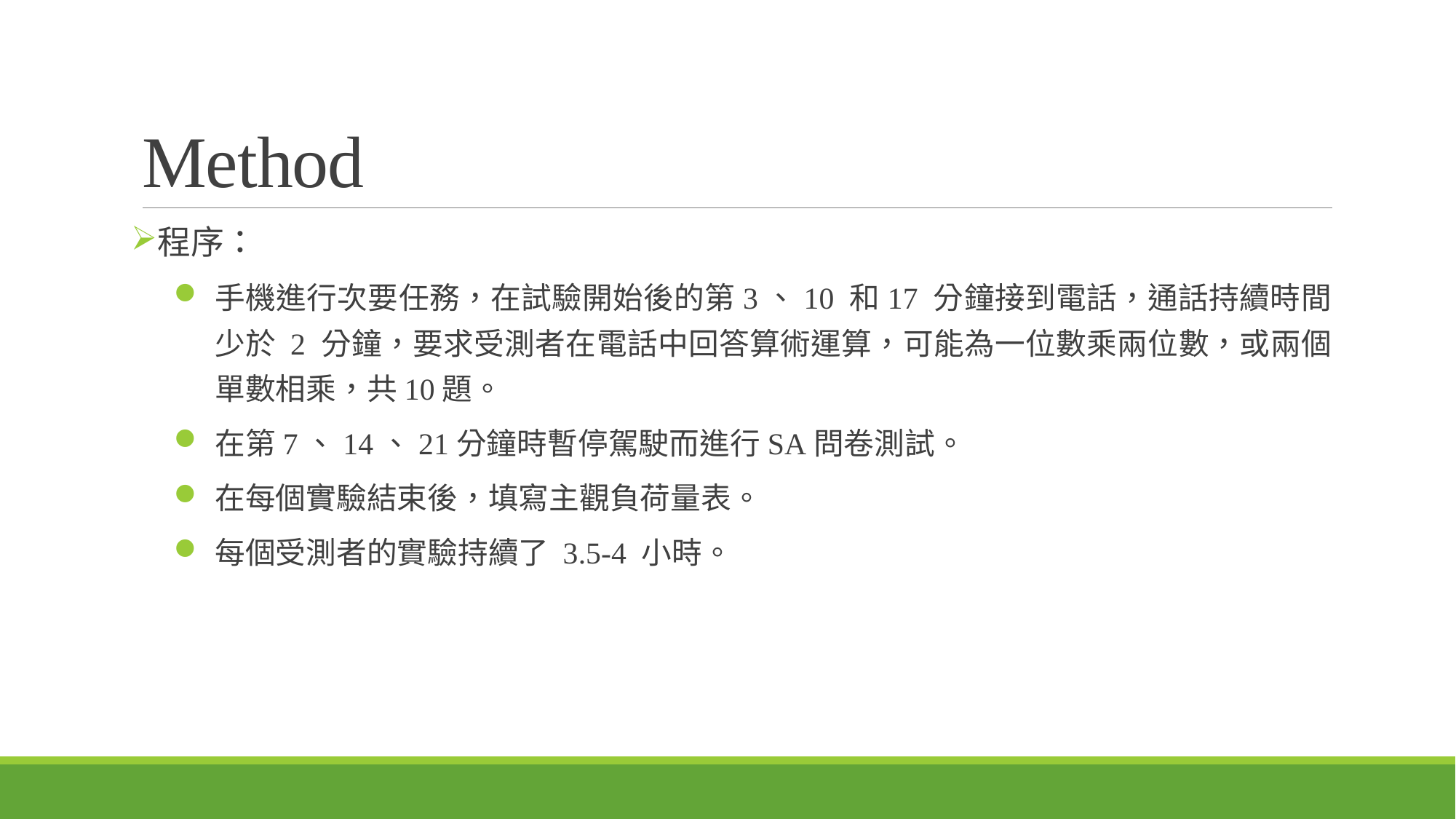

# Method
程序：
手機進行次要任務，在試驗開始後的第3、10 和17 分鐘接到電話，通話持續時間少於 2 分鐘，要求受測者在電話中回答算術運算，可能為一位數乘兩位數，或兩個單數相乘，共10題。
在第7、14、21分鐘時暫停駕駛而進行SA問卷測試。
在每個實驗結束後，填寫主觀負荷量表。
每個受測者的實驗持續了 3.5-4 小時。